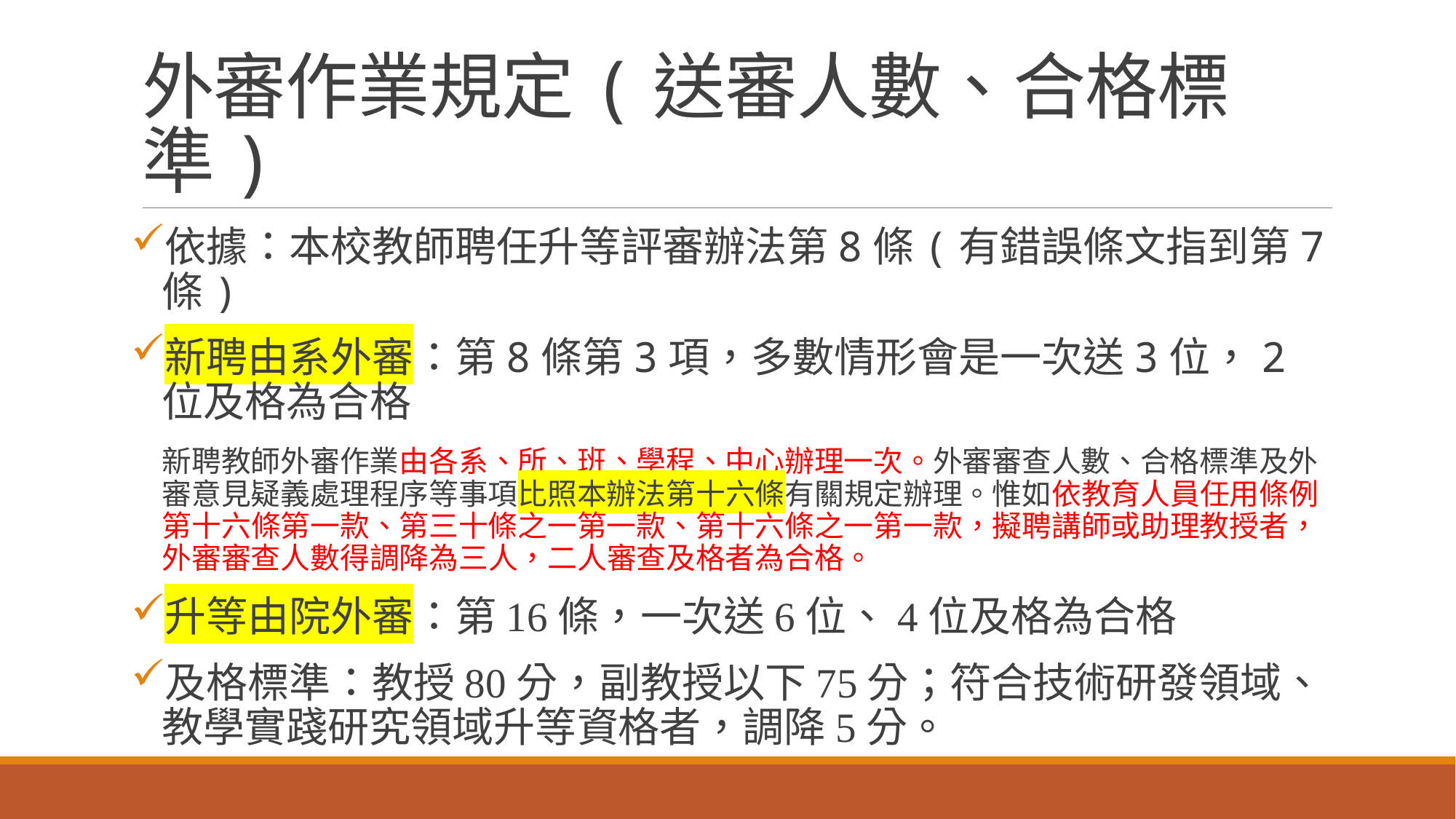

# 外審作業規定(送審人數、合格標準)
依據：本校教師聘任升等評審辦法第8條(有錯誤條文指到第7條)
新聘由系外審：第8條第3項，多數情形會是一次送3位，2位及格為合格
新聘教師外審作業由各系、所、班、學程、中心辦理一次。外審審查人數、合格標準及外審意見疑義處理程序等事項比照本辦法第十六條有關規定辦理。惟如依教育人員任用條例第十六條第一款、第三十條之一第一款、第十六條之一第一款，擬聘講師或助理教授者，外審審查人數得調降為三人，二人審查及格者為合格。
升等由院外審：第16條，一次送6位、4位及格為合格
及格標準：教授80分，副教授以下75分；符合技術研發領域、教學實踐研究領域升等資格者，調降5分。